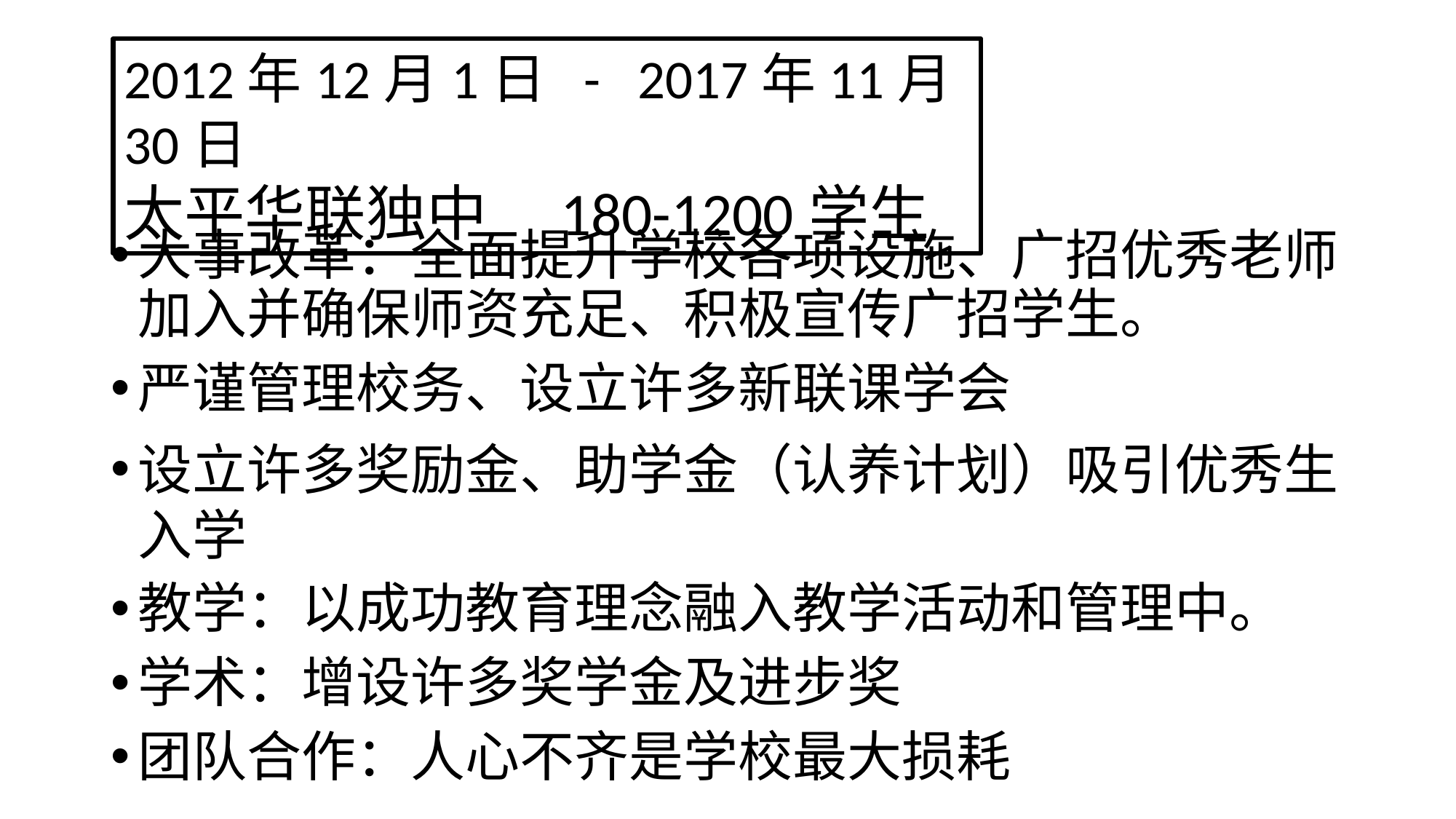

2012年12月1日  -   2017年11月30日
太平华联独中  	180-1200学生
大事改革：全面提升学校各项设施、广招优秀老师加入并确保师资充足、积极宣传广招学生。
严谨管理校务、设立许多新联课学会
设立许多奖励金、助学金（认养计划）吸引优秀生入学
教学：以成功教育理念融入教学活动和管理中。
学术：增设许多奖学金及进步奖
团队合作：人心不齐是学校最大损耗